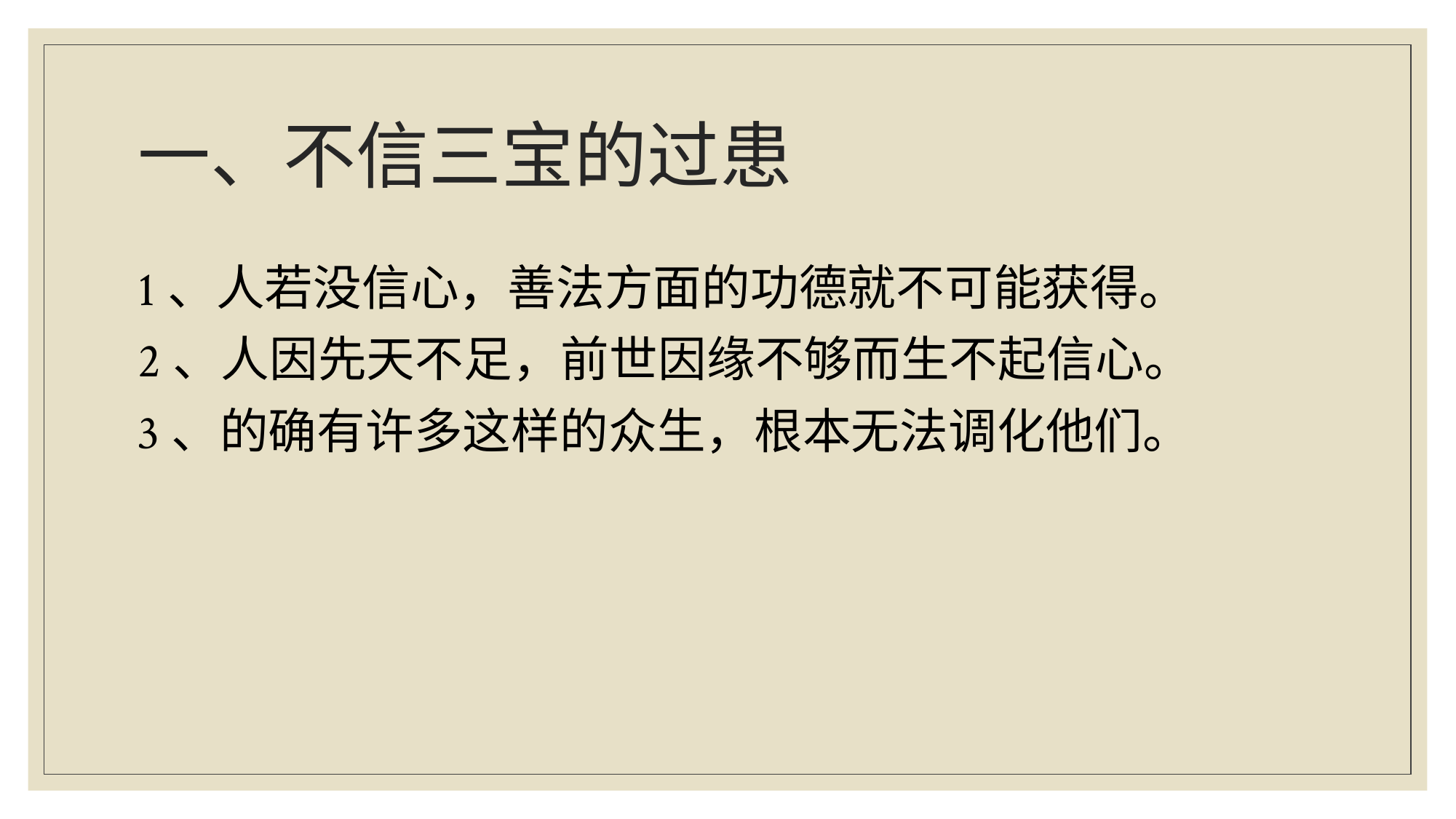

# 一、不信三宝的过患
1、人若没信心，善法方面的功德就不可能获得。
2、人因先天不足，前世因缘不够而生不起信心。
3、的确有许多这样的众生，根本无法调化他们。